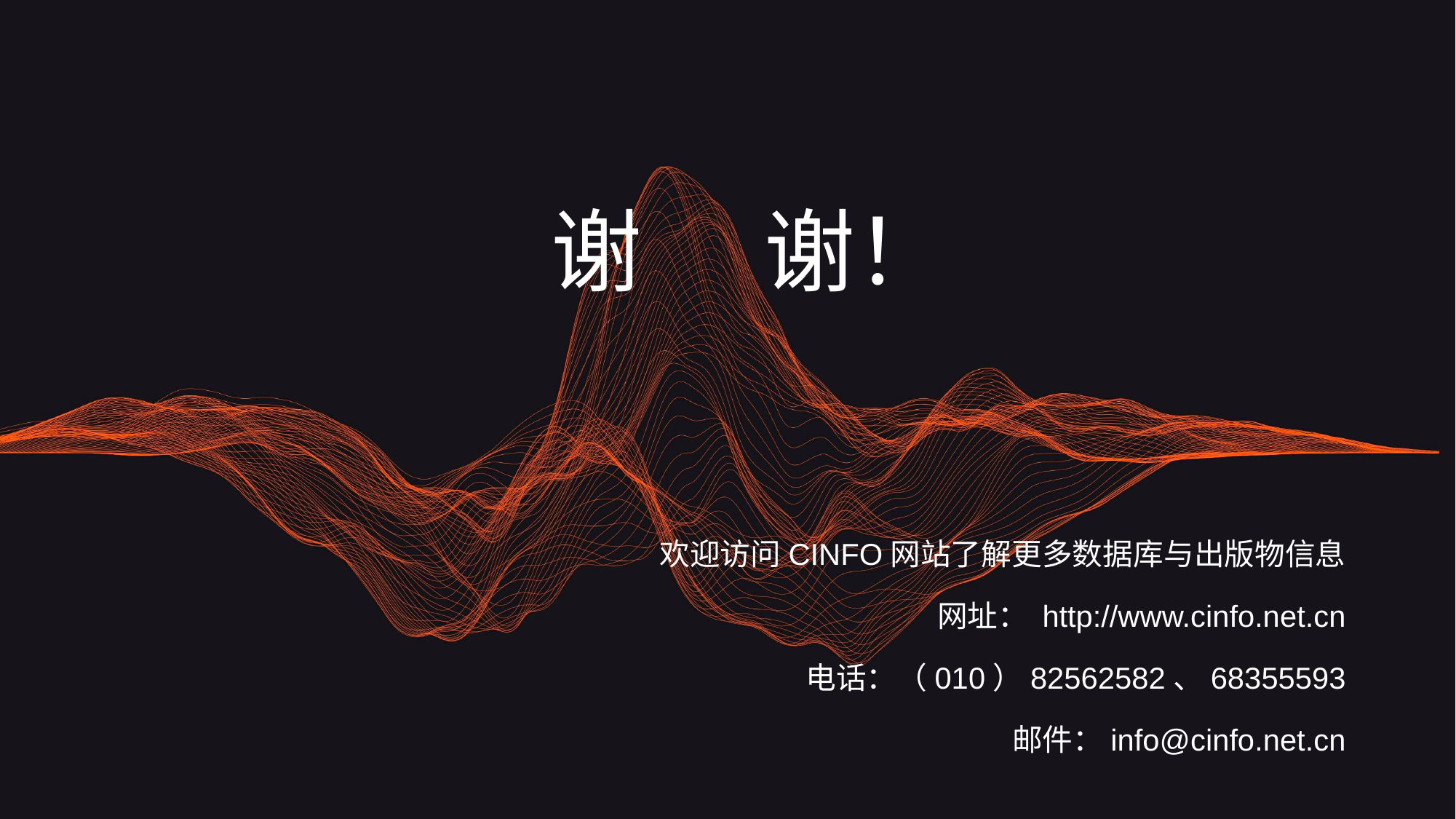

# 谢      谢！
欢迎访问CINFO网站了解更多数据库与出版物信息
网址： http://www.cinfo.net.cn
电话：（010）82562582、68355593
邮件：info@cinfo.net.cn